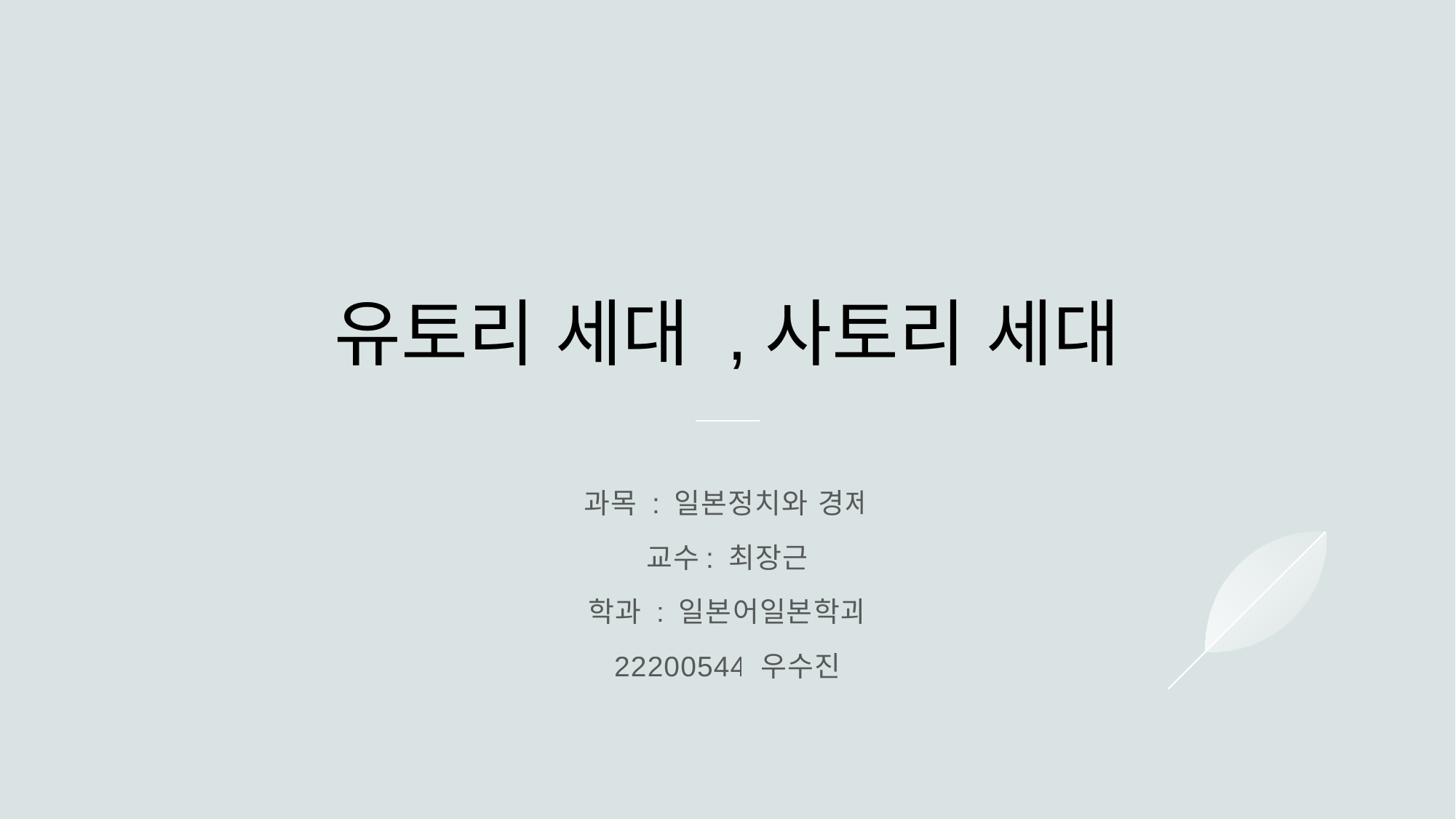

# 유토리 세대 ,사토리 세대
과목 : 일본정치와 경제
교수: 최장근
학과 : 일본어일본학과
22200544 우수진